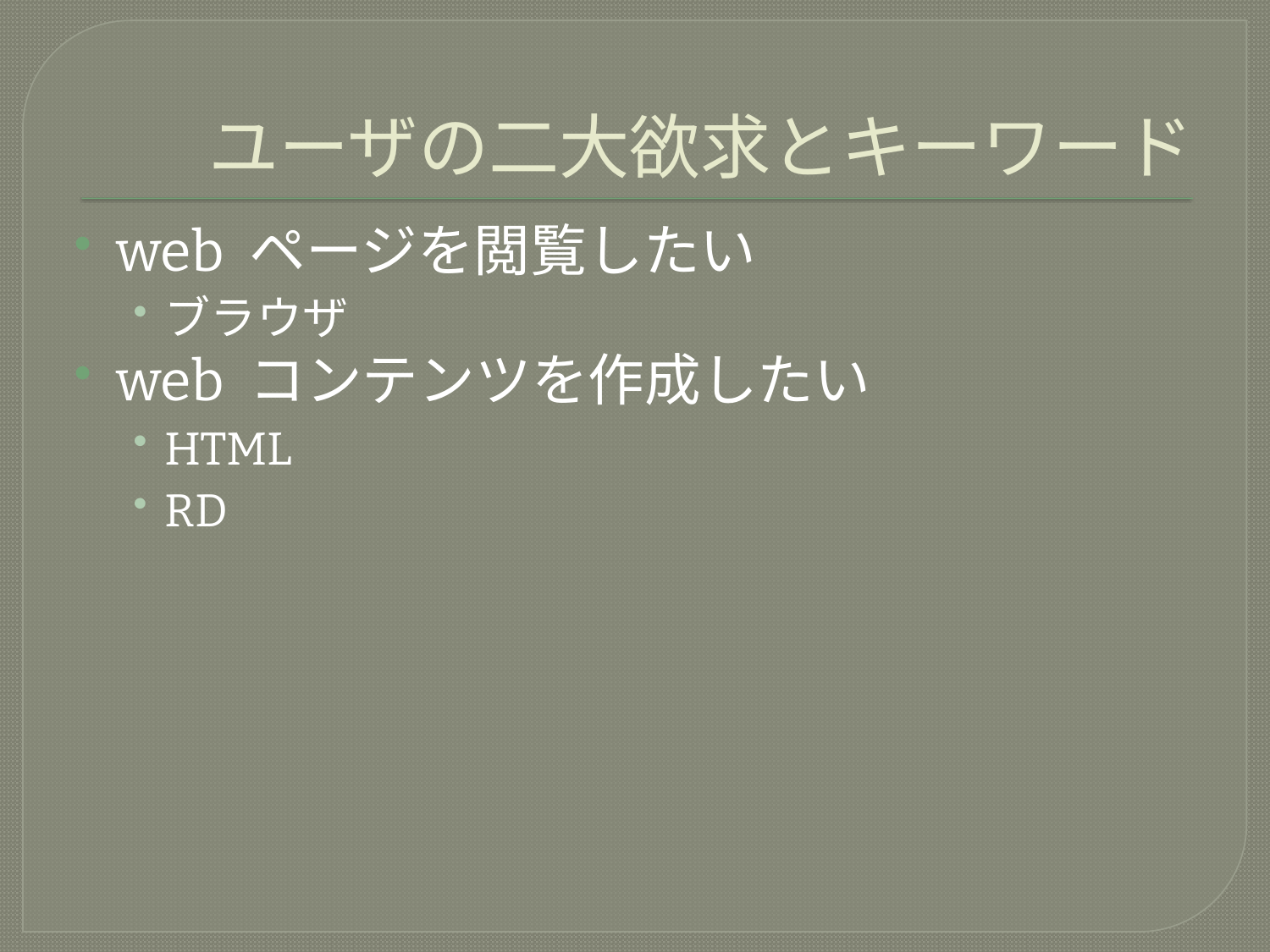

# ユーザの二大欲求とキーワード
web ページを閲覧したい
ブラウザ
web コンテンツを作成したい
HTML
RD